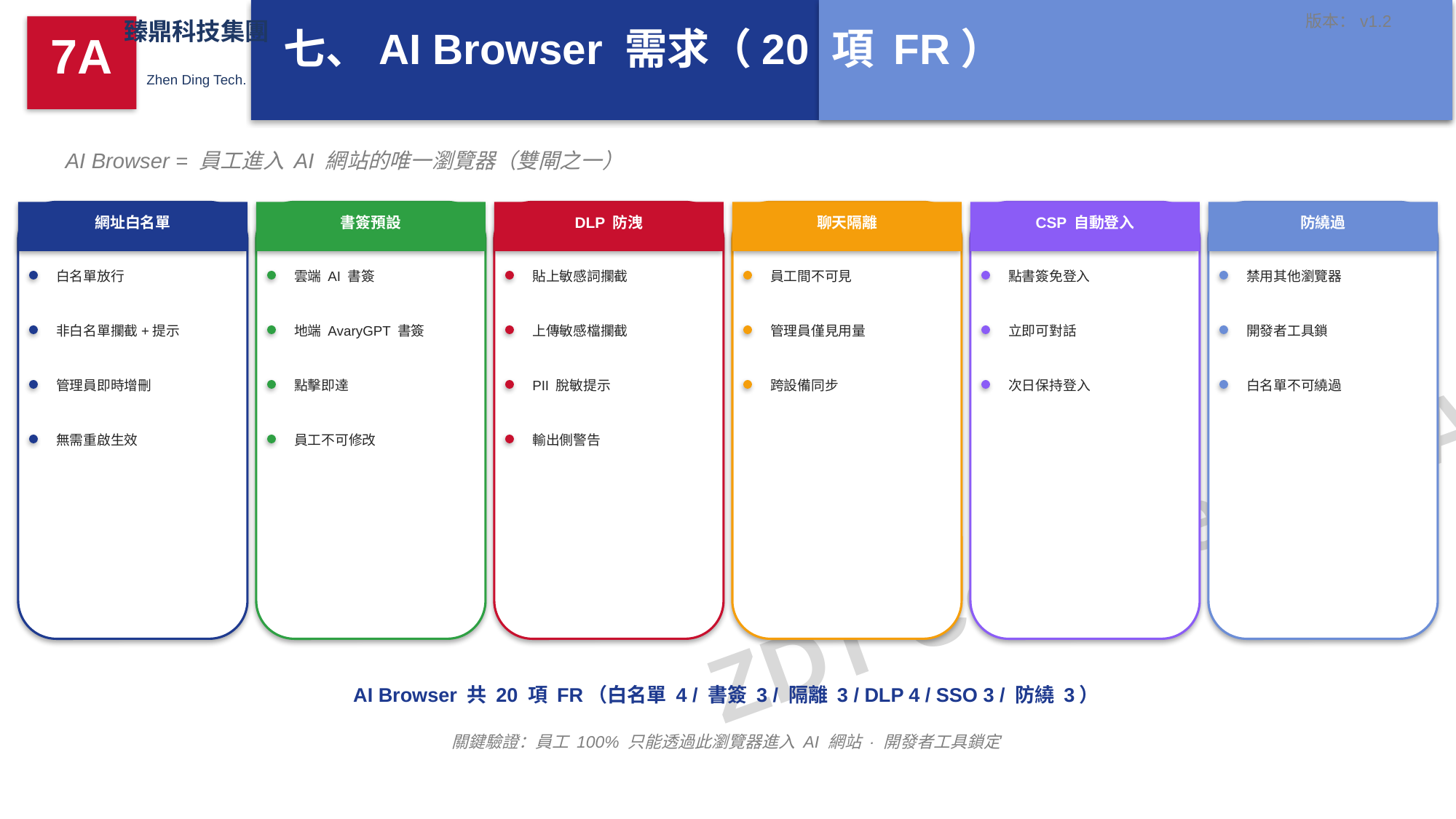

版本：v1.2
臻鼎科技集團

七、AI Browser 需求（20 項 FR）
7A
Zhen Ding Tech.
AI Browser = 員工進入 AI 網站的唯一瀏覽器（雙閘之一）

網址白名單
書簽預設
DLP 防洩
聊天隔離
CSP 自動登入
防繞過
白名單放行
雲端 AI 書簽
貼上敏感詞攔截
員工間不可見
點書簽免登入
禁用其他瀏覽器

非白名單攔截+提示
地端 AvaryGPT 書簽
上傳敏感檔攔截
管理員僅見用量
立即可對話
開發者工具鎖

管理員即時增刪
點擊即達
PII 脫敏提示
跨設備同步
次日保持登入
白名單不可繞過

無需重啟生效
員工不可修改
輸出側警告

ZDT Confidential A
AI Browser 共 20 項 FR（白名單 4 / 書簽 3 / 隔離 3 / DLP 4 / SSO 3 / 防繞 3）
關鍵驗證：員工 100% 只能透過此瀏覽器進入 AI 網站 · 開發者工具鎖定